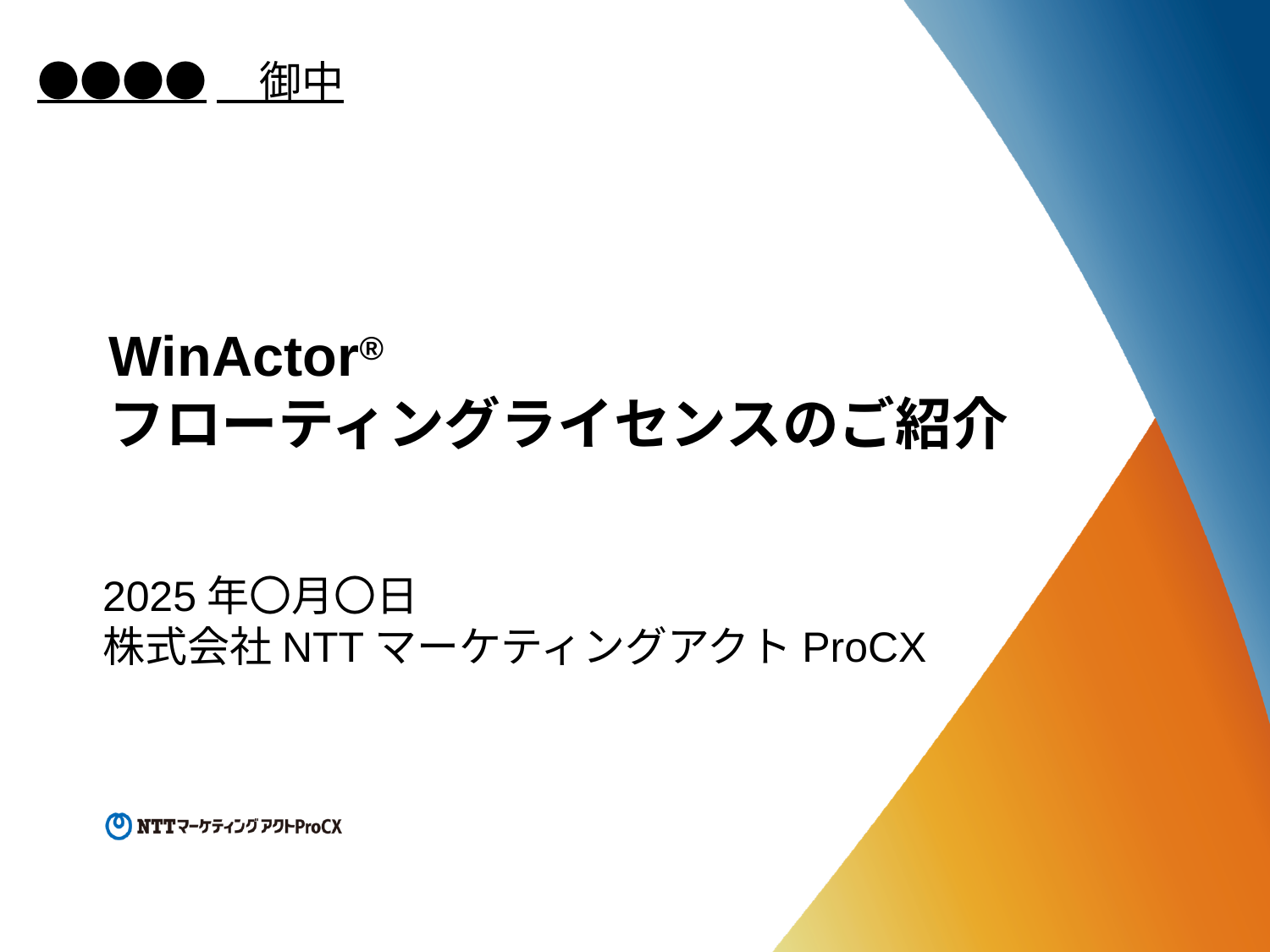

●●●●　御中
WinActor®
フローティングライセンスのご紹介
2025年〇月〇日
株式会社NTTマーケティングアクトProCX